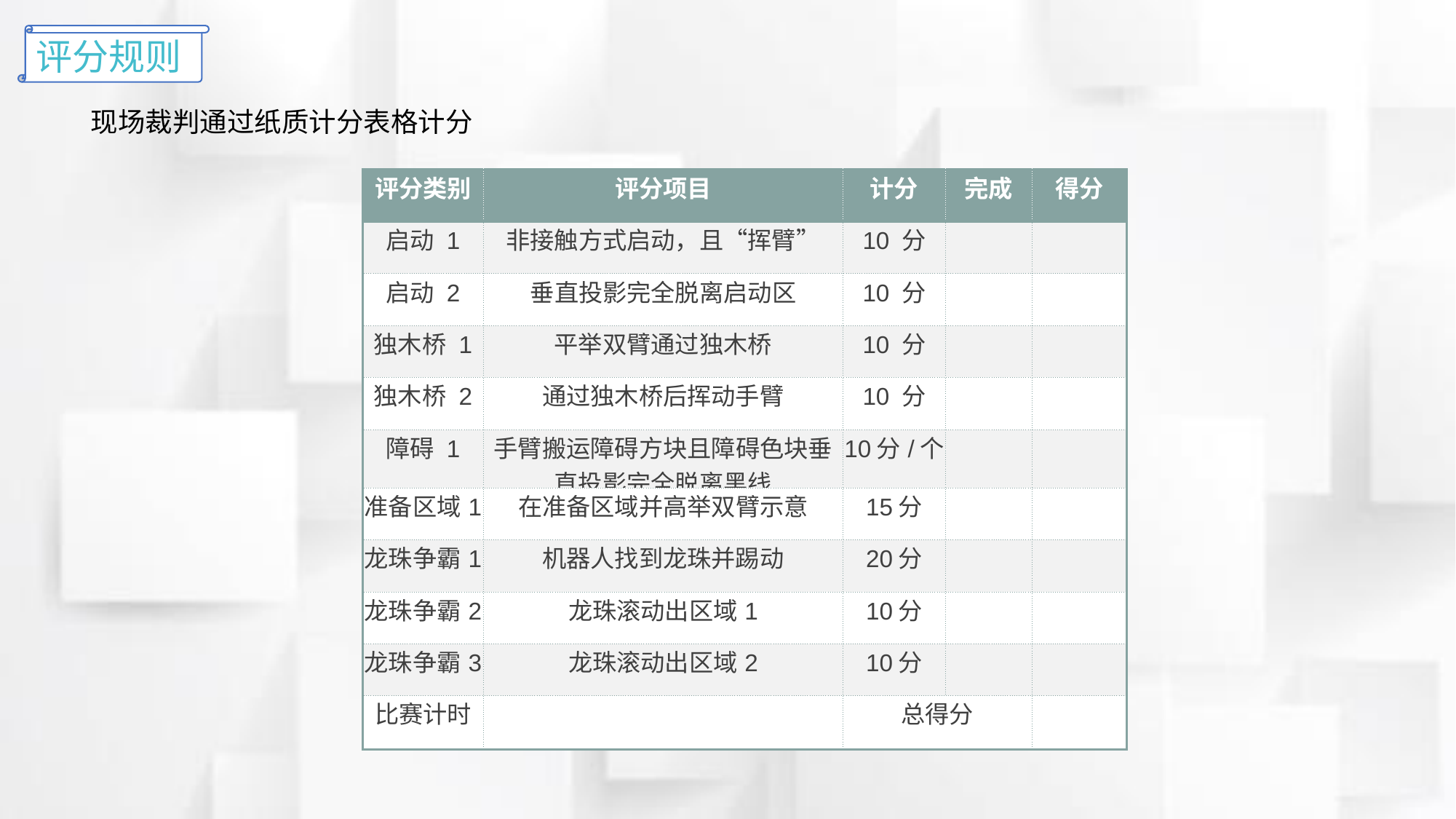

评分规则
现场裁判通过纸质计分表格计分
| 评分类别 | 评分项目 | 计分 | 完成 | 得分 |
| --- | --- | --- | --- | --- |
| 启动 1 | 非接触方式启动，且“挥臂” | 10 分 |  |  |
| 启动 2 | 垂直投影完全脱离启动区 | 10 分 |  |  |
| 独木桥 1 | 平举双臂通过独木桥 | 10 分 |  |  |
| 独木桥 2 | 通过独木桥后挥动手臂 | 10 分 |  |  |
| 障碍 1 | 手臂搬运障碍方块且障碍色块垂直投影完全脱离黑线 | 10分/个 |  |  |
| 准备区域1 | 在准备区域并高举双臂示意 | 15分 |  |  |
| 龙珠争霸1 | 机器人找到龙珠并踢动 | 20分 |  |  |
| 龙珠争霸2 | 龙珠滚动出区域1 | 10分 |  |  |
| 龙珠争霸3 | 龙珠滚动出区域2 | 10分 |  |  |
| 比赛计时 |  | 总得分 |  |  |